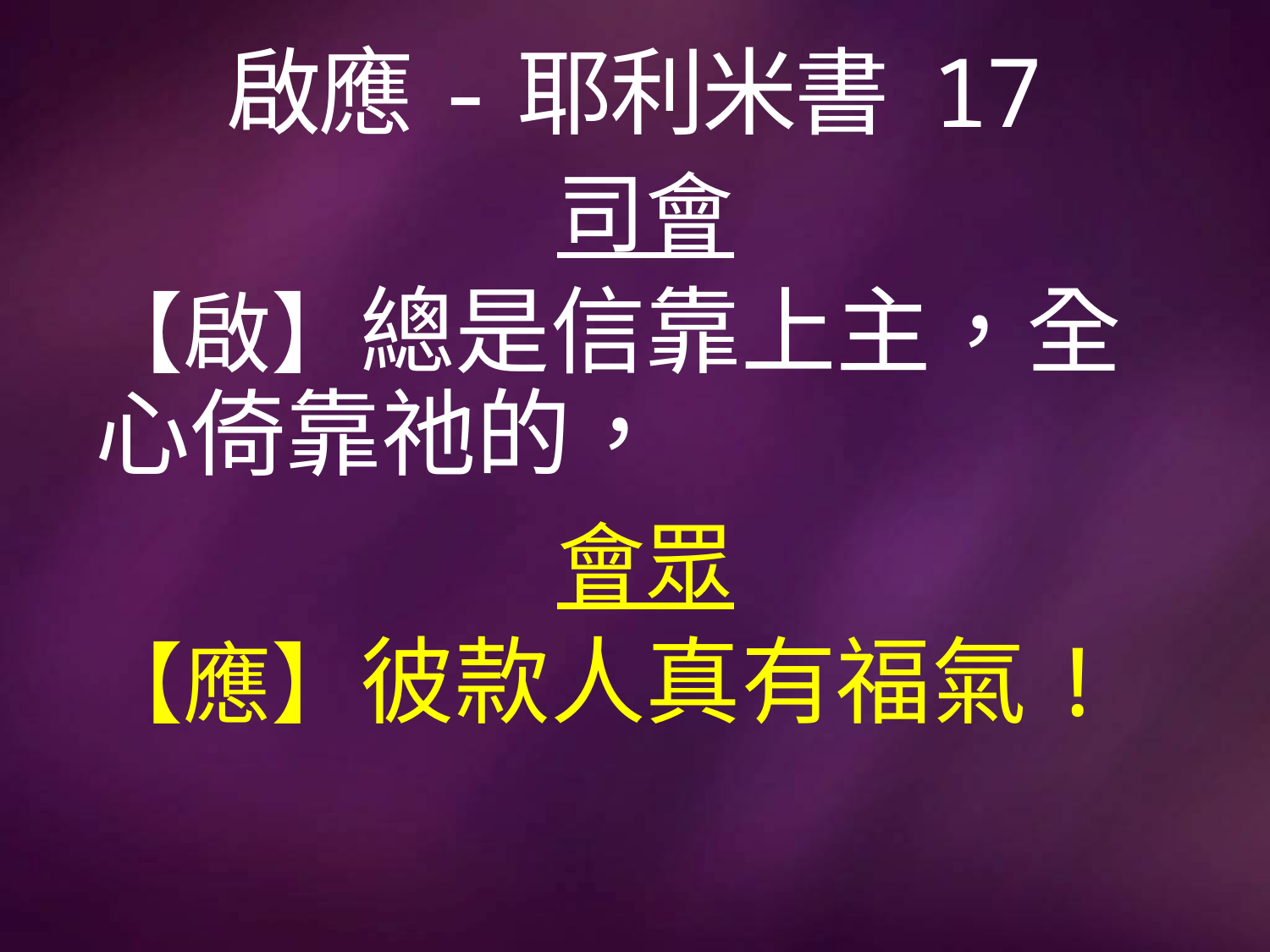

# 啟應-耶利米書 17
司會
【啟】總是信靠上主，全心倚靠祂的，

會眾
【應】彼款人真有福氣!